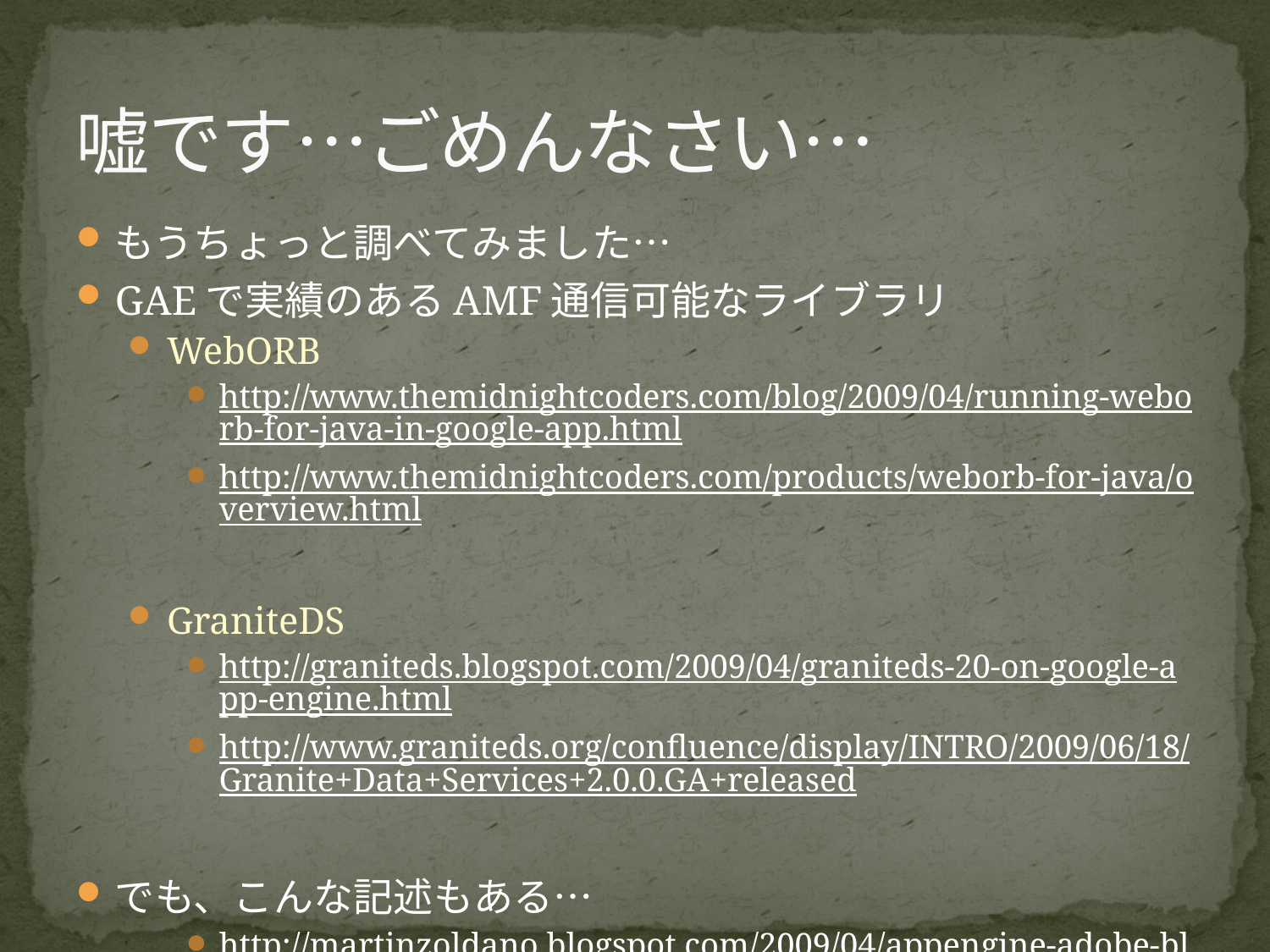

# 嘘です…ごめんなさい…
もうちょっと調べてみました…
GAEで実績のあるAMF通信可能なライブラリ
WebORB
http://www.themidnightcoders.com/blog/2009/04/running-weborb-for-java-in-google-app.html
http://www.themidnightcoders.com/products/weborb-for-java/overview.html

GraniteDS
http://graniteds.blogspot.com/2009/04/graniteds-20-on-google-app-engine.html
http://www.graniteds.org/confluence/display/INTRO/2009/06/18/Granite+Data+Services+2.0.0.GA+released

でも、こんな記述もある…
http://martinzoldano.blogspot.com/2009/04/appengine-adobe-blazeds-fix.html